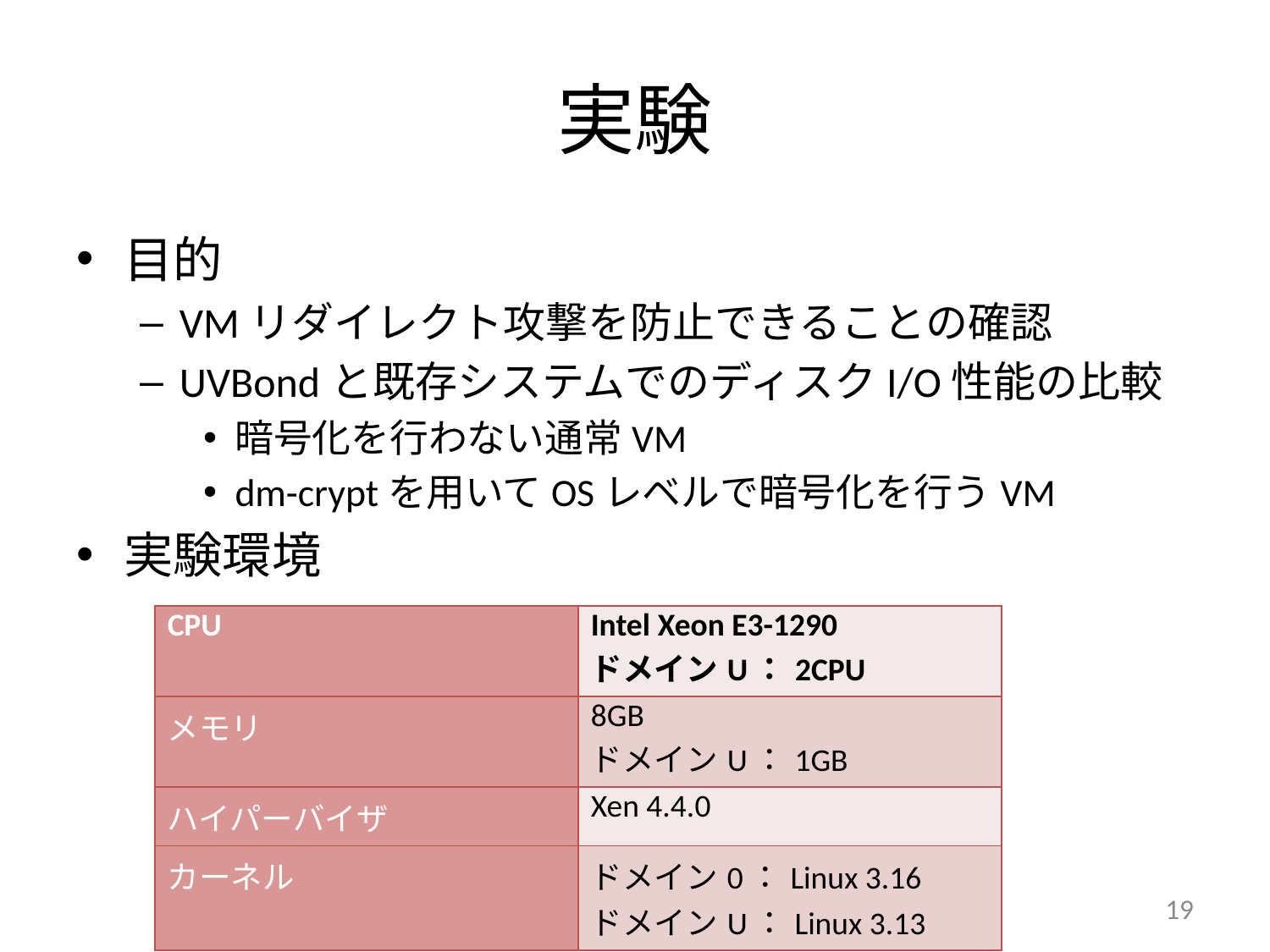

# 実験
目的
VMリダイレクト攻撃を防止できることの確認
UVBondと既存システムでのディスクI/O性能の比較
暗号化を行わない通常VM
dm-cryptを用いてOSレベルで暗号化を行うVM
実験環境

| CPU | Intel Xeon E3-1290 ドメインU：2CPU |
| --- | --- |
| メモリ | 8GB ドメインU：1GB |
| ハイパーバイザ | Xen 4.4.0 |
| カーネル | ドメイン0：Linux 3.16 ドメインU：Linux 3.13 |
19